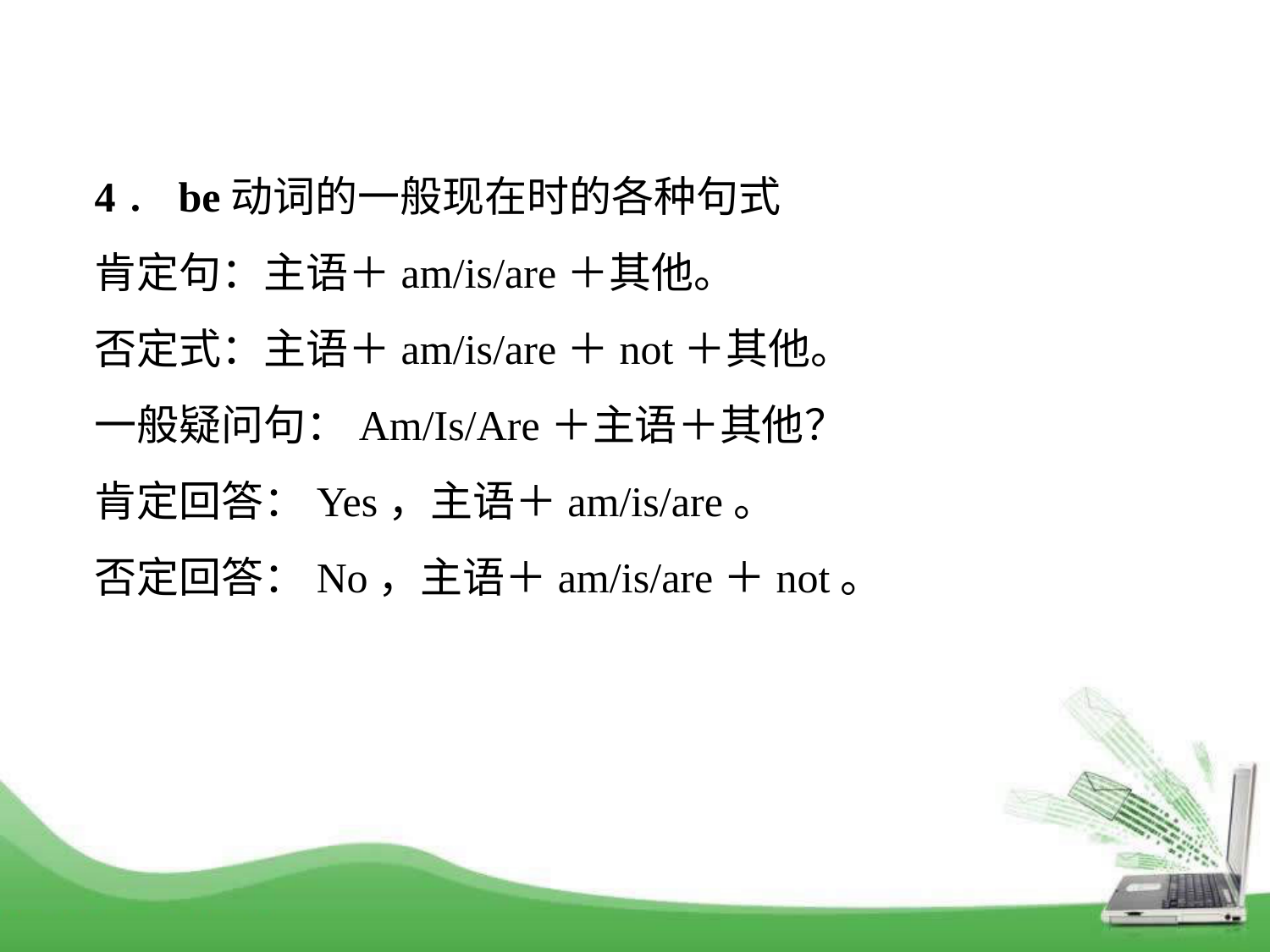

4．be动词的一般现在时的各种句式
肯定句：主语＋am/is/are＋其他。
否定式：主语＋am/is/are＋not＋其他。
一般疑问句：Am/Is/Are＋主语＋其他？
肯定回答：Yes，主语＋am/is/are。
否定回答：No，主语＋am/is/are＋not。